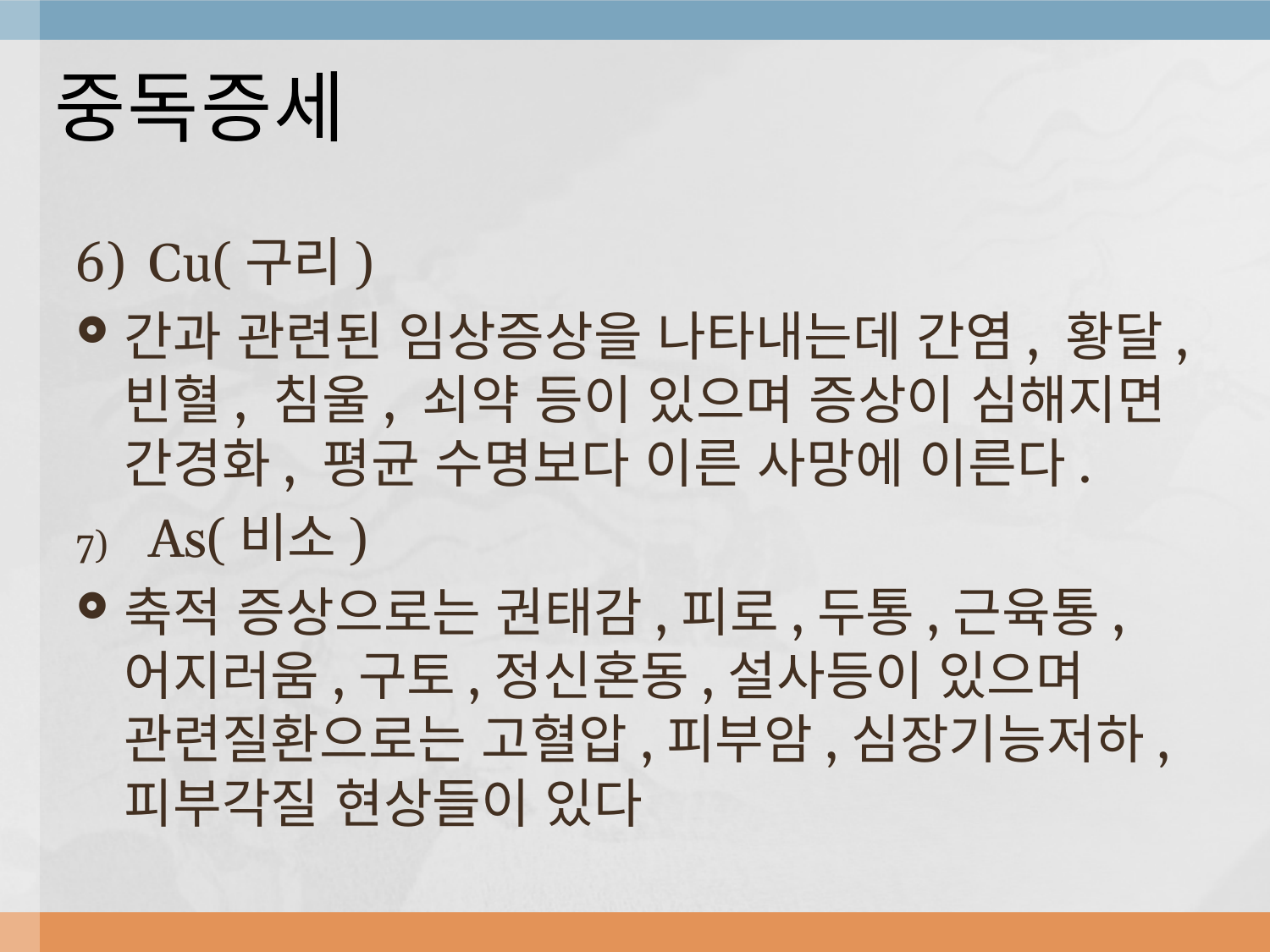

# 중독증세
Cu(구리)
간과 관련된 임상증상을 나타내는데 간염, 황달, 빈혈, 침울, 쇠약 등이 있으며 증상이 심해지면 간경화, 평균 수명보다 이른 사망에 이른다.
As(비소)
축적 증상으로는 권태감,피로,두통,근육통,어지러움,구토,정신혼동,설사등이 있으며
관련질환으로는 고혈압,피부암,심장기능저하,피부각질 현상들이 있다